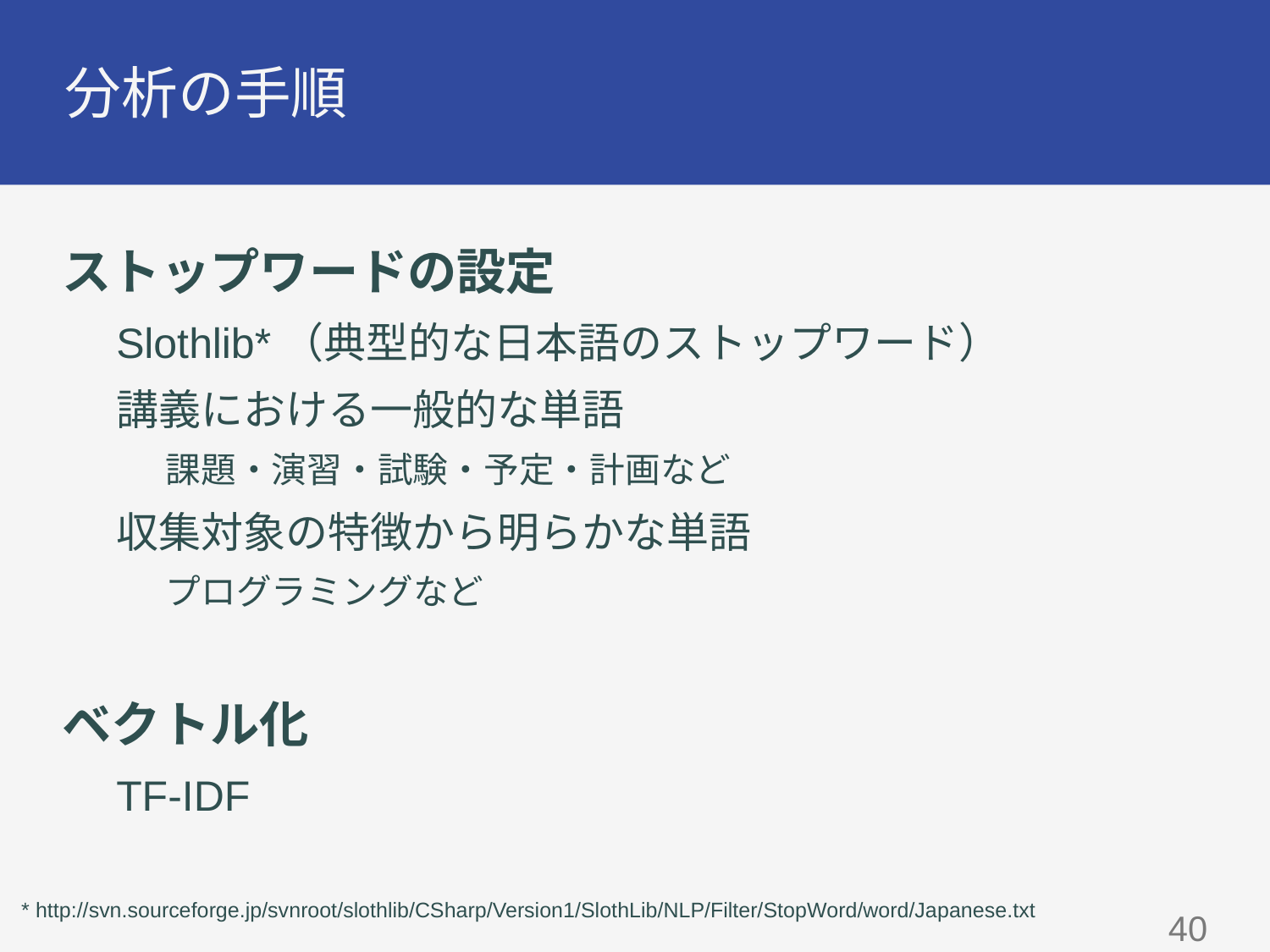

# 分析の手順
ストップワードの設定
Slothlib*（典型的な日本語のストップワード）
講義における一般的な単語
課題・演習・試験・予定・計画など
収集対象の特徴から明らかな単語
プログラミングなど

ベクトル化
TF-IDF
* http://svn.sourceforge.jp/svnroot/slothlib/CSharp/Version1/SlothLib/NLP/Filter/StopWord/word/Japanese.txt
40